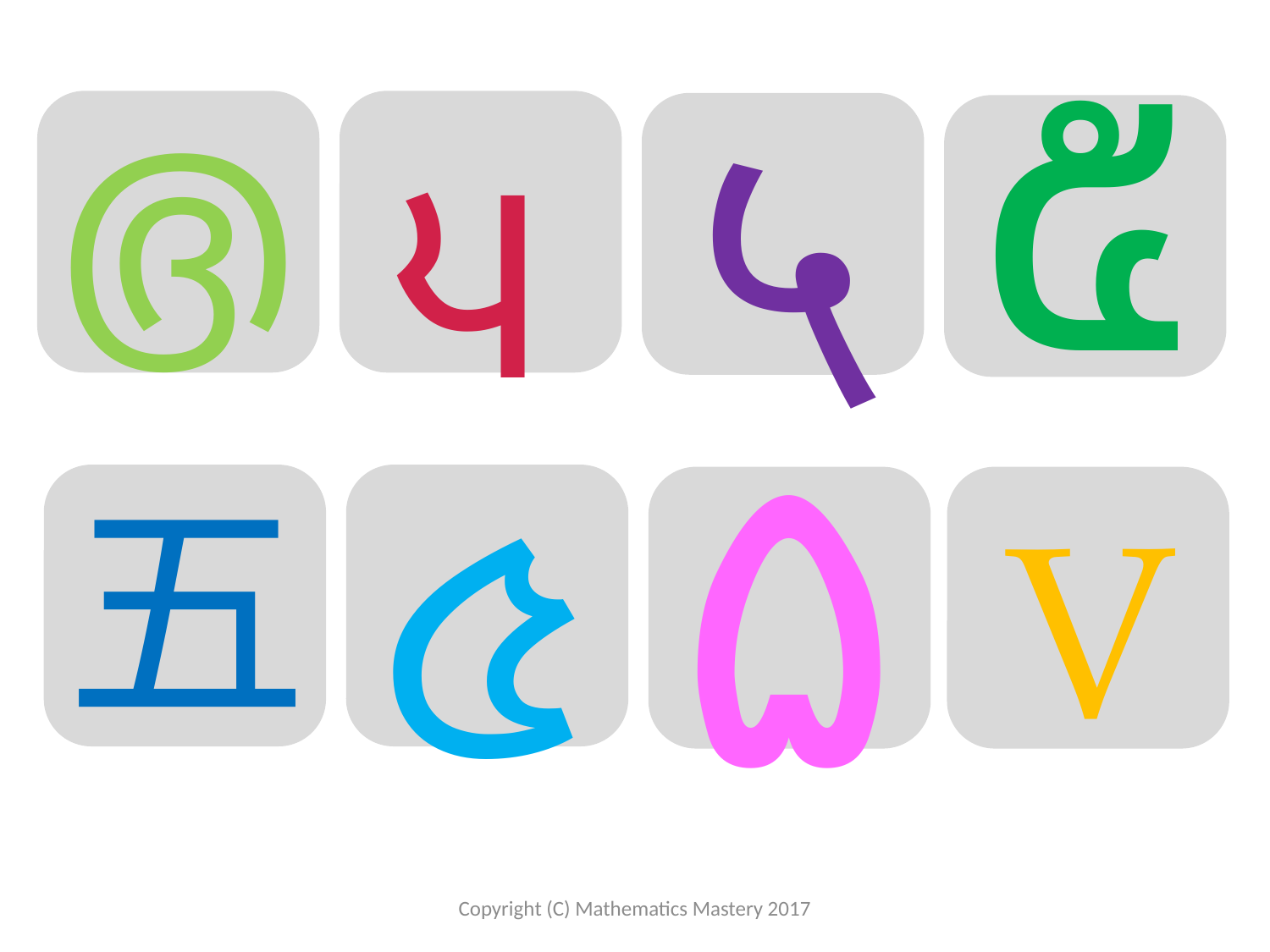

๕
५
੫
൫

۵
৫
五

V

Copyright (C) Mathematics Mastery 2017